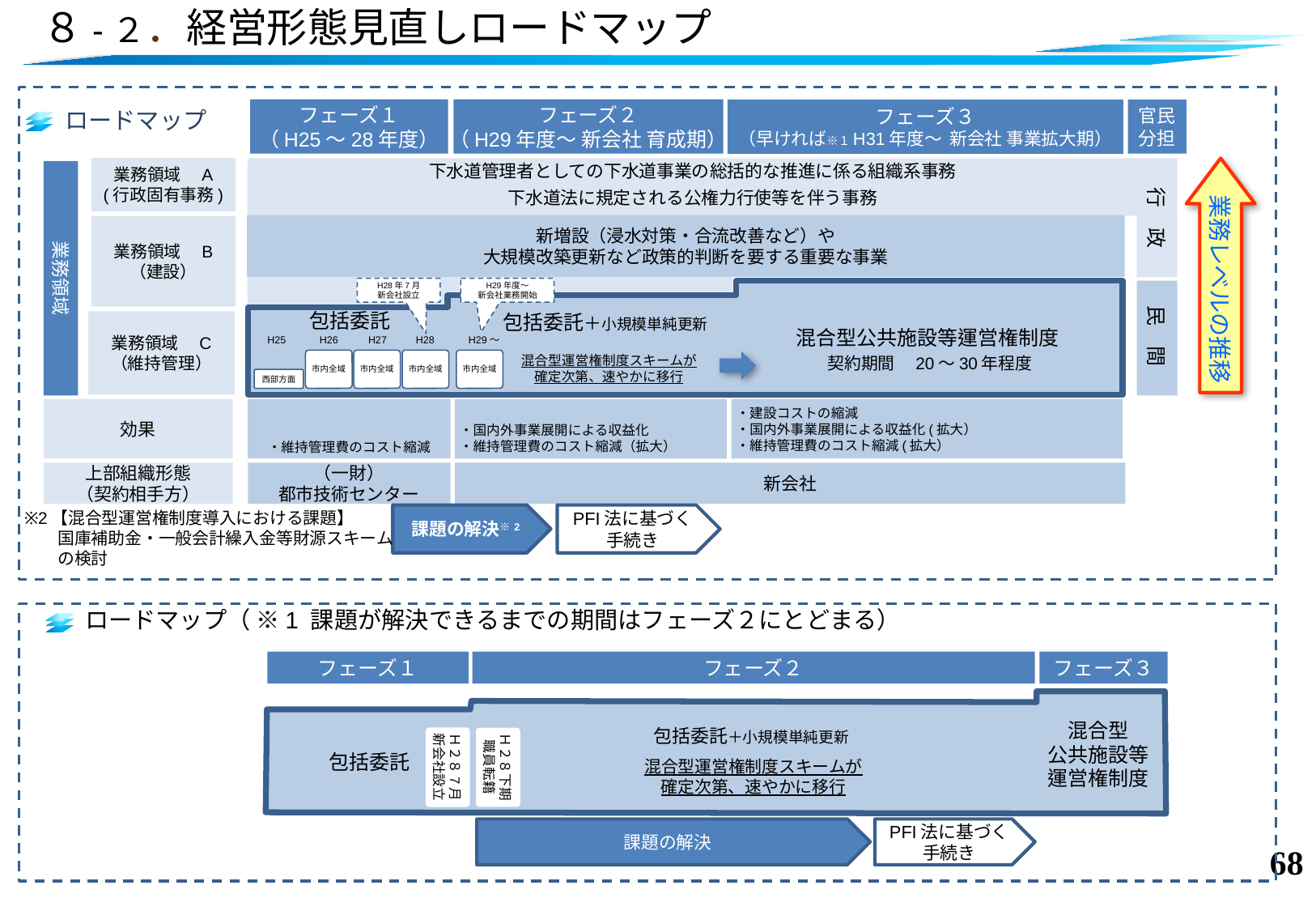

# ８-２．経営形態見直しロードマップ

フェーズ１
（H25～28年度）
フェーズ２
（H29年度～ 新会社 育成期）
ロードマップ
フェーズ３
（早ければ※１H31年度～  新会社 事業拡大期）
官民
分担

業務領域　A
(行政固有事務)
下水道管理者としての下水道事業の総括的な推進に係る組織系事務
下水道法に規定される公権力行使等を伴う事務

行　政
業務レベルの推移
業務領域

新増設（浸水対策・合流改善など）や
大規模改築更新など政策的判断を要する重要な事業
業務領域　B
（建設）
H28年7月
新会社設立
H29年度～
新会社業務開始

　民　間

混合型公共施設等運営権制度

包括委託＋小規模単純更新
業務領域　C
（維持管理）
包括委託
H25
H26
H27
H28
H29～
契約期間　20～30年程度
市内全域
市内全域
市内全域
市内全域
混合型運営権制度スキームが
確定次第、速やかに移行

西部方面
効果

・維持管理費のコスト縮減
・建設コストの縮減
・国内外事業展開による収益化(拡大）
・維持管理費のコスト縮減(拡大）

・国内外事業展開による収益化
・維持管理費のコスト縮減（拡大）
上部組織形態
（契約相手方）
（一財）
都市技術センター
新会社
※2【混合型運営権制度導入における課題】
　　国庫補助金・一般会計繰入金等財源スキーム
　　の検討
課題の解決※2
PFI法に基づく手続き
ロードマップ（ ※1 課題が解決できるまでの期間はフェーズ２にとどまる）

フェーズ１
フェーズ２
フェーズ３

混合型
公共施設等
運営権制度

包括委託
包括委託＋小規模単純更新
Ｈ２８7月
新会社設立
Ｈ２８下期
職員転籍
混合型運営権制度スキームが
確定次第、速やかに移行
課題の解決
PFI法に基づく手続き

68